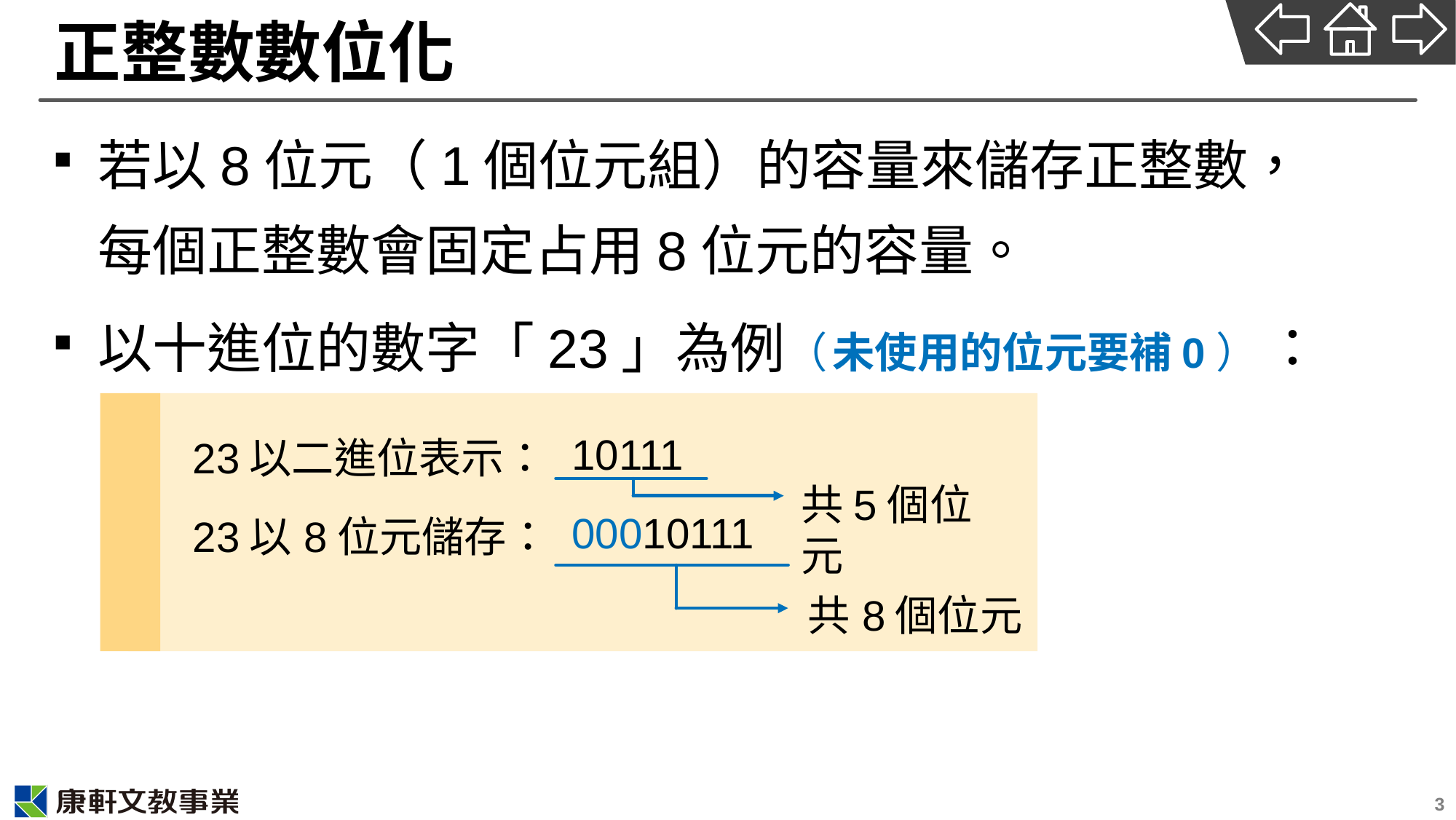

# 正整數數位化
若以8位元（1個位元組）的容量來儲存正整數，
每個正整數會固定占用8位元的容量。
以十進位的數字「23」為例（ 未使用的位元要補0） ：

| 23以二進位表示： | 10111 |  |
| --- | --- | --- |
| 23以8位元儲存： | 00010111 |  |
|  |  | 共8個位元 |
共5個位元

3